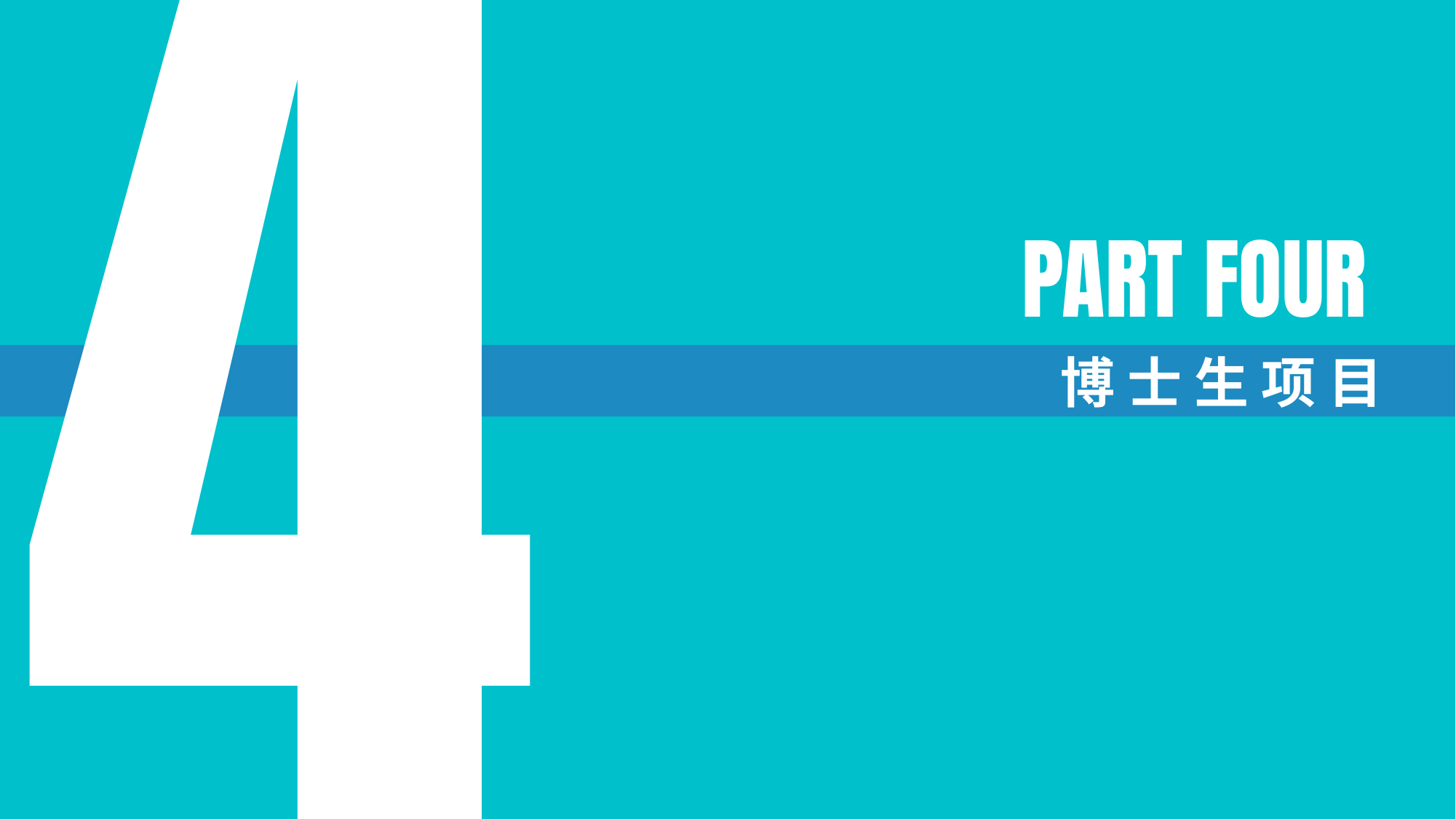

4
PART FOUR
博 士 生 项 目